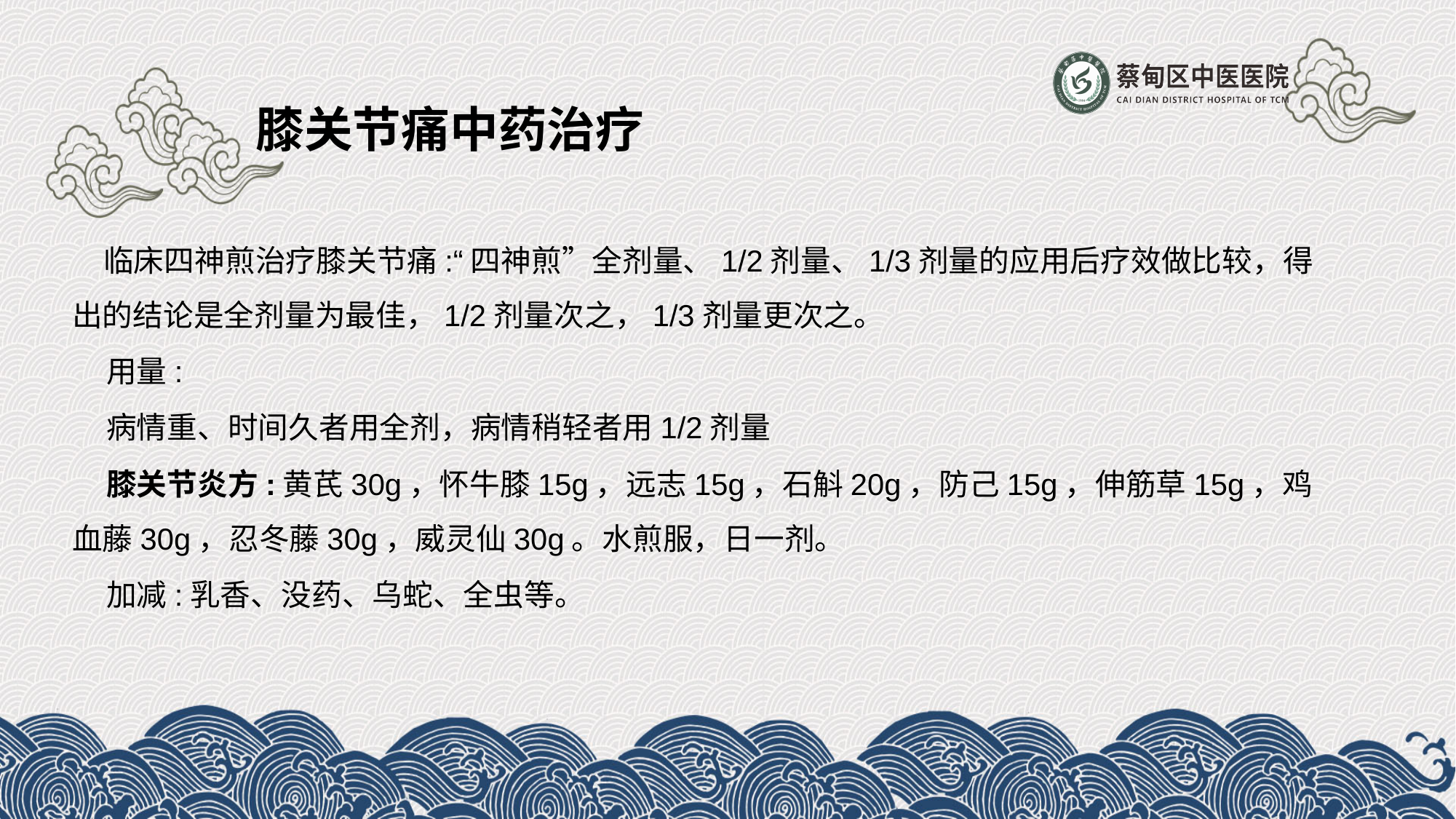

膝关节痛中药治疗

    临床四神煎治疗膝关节痛:“四神煎”全剂量、1/2剂量、1/3剂量的应用后疗效做比较，得出的结论是全剂量为最佳，1/2剂量次之，1/3剂量更次之。
    用量:
    病情重、时间久者用全剂，病情稍轻者用1/2剂量
    膝关节炎方:黄芪30g，怀牛膝15g，远志15g，石斛20g，防己15g，伸筋草15g，鸡血藤30g，忍冬藤30g，威灵仙30g。水煎服，日一剂。
    加减:乳香、没药、乌蛇、全虫等。